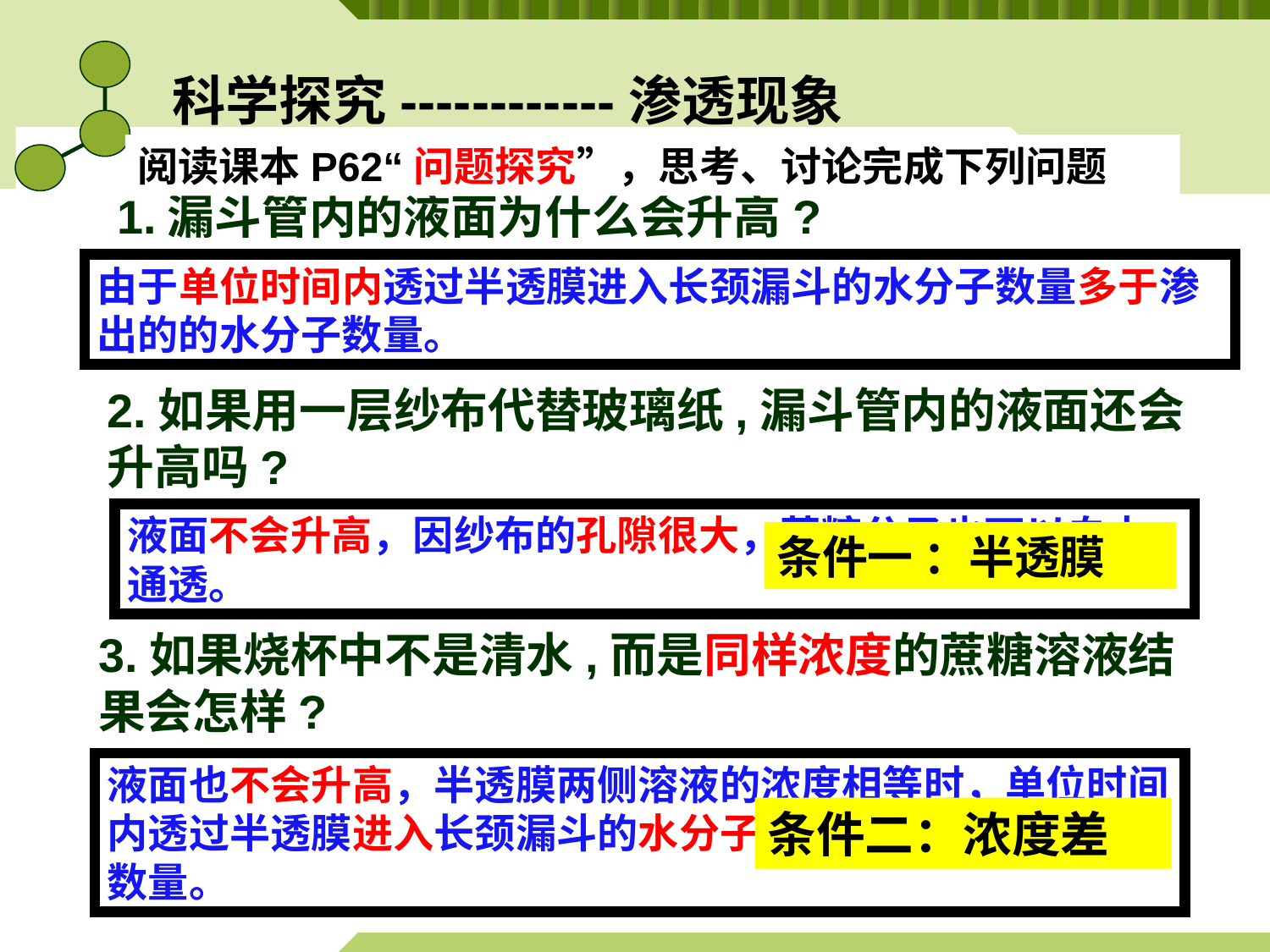

科学探究------------渗透现象
阅读课本P62“问题探究”，思考、讨论完成下列问题
1.漏斗管内的液面为什么会升高?
由于单位时间内透过半透膜进入长颈漏斗的水分子数量多于渗出的的水分子数量。

2.如果用一层纱布代替玻璃纸,漏斗管内的液面还会升高吗?
液面不会升高，因纱布的孔隙很大，蔗糖分子也可以自由通透。
条件一 ：半透膜
3.如果烧杯中不是清水,而是同样浓度的蔗糖溶液结果会怎样?
液面也不会升高，半透膜两侧溶液的浓度相等时，单位时间内透过半透膜进入长颈漏斗的水分子数量等于渗出的水分子数量。
条件二：浓度差